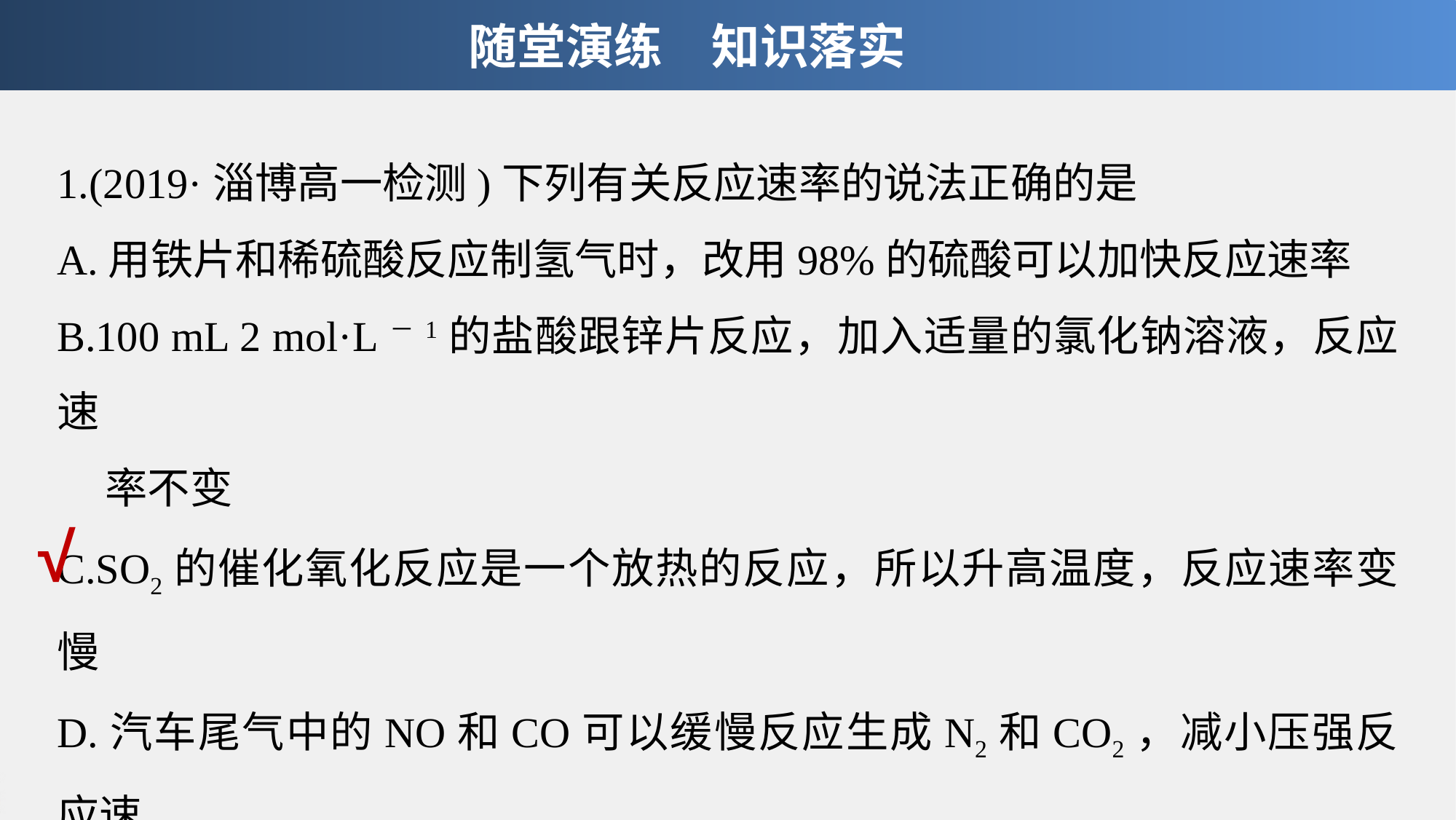

随堂演练　知识落实
1.(2019·淄博高一检测)下列有关反应速率的说法正确的是
A.用铁片和稀硫酸反应制氢气时，改用98%的硫酸可以加快反应速率
B.100 mL 2 mol·L－1的盐酸跟锌片反应，加入适量的氯化钠溶液，反应速
    率不变
C.SO2的催化氧化反应是一个放热的反应，所以升高温度，反应速率变慢
D.汽车尾气中的NO和CO可以缓慢反应生成N2和CO2，减小压强反应速
    率变慢
√